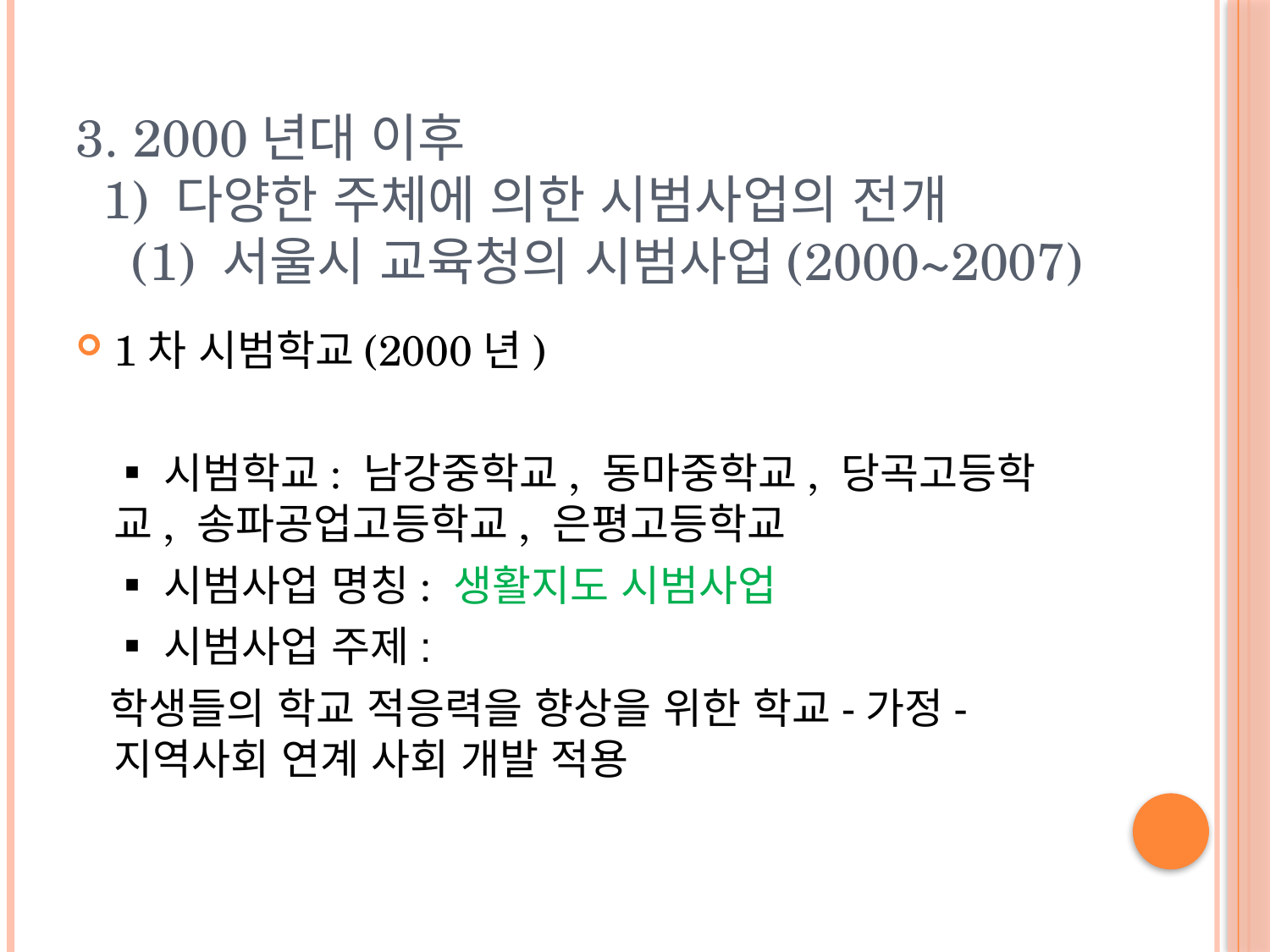

# 3. 2000년대 이후 1) 다양한 주체에 의한 시범사업의 전개 (1) 서울시 교육청의 시범사업(2000~2007)
1차 시범학교(2000년)

   ▪시범학교: 남강중학교, 동마중학교, 당곡고등학교, 송파공업고등학교, 은평고등학교
   ▪시범사업 명칭: 생활지도 시범사업
   ▪시범사업 주제:
  학생들의 학교 적응력을 향상을 위한 학교-가정-지역사회 연계 사회 개발 적용